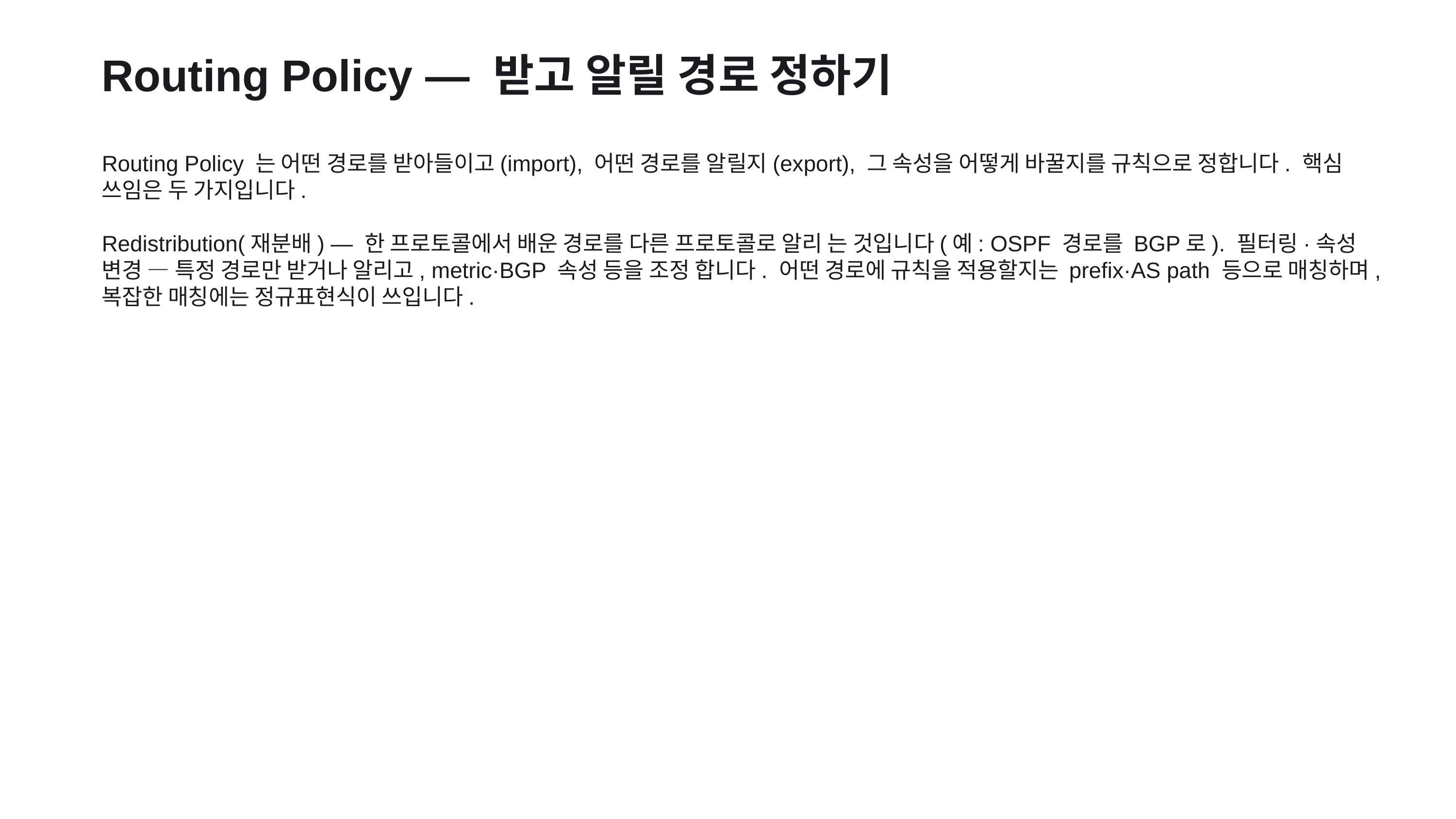

Routing Policy — 받고 알릴 경로 정하기
Routing Policy 는 어떤 경로를 받아들이고(import), 어떤 경로를 알릴지(export), 그 속성을 어떻게 바꿀지를 규칙으로 정합니다. 핵심 쓰임은 두 가지입니다.

Redistribution(재분배) — 한 프로토콜에서 배운 경로를 다른 프로토콜로 알리 는 것입니다(예: OSPF 경로를 BGP로). 필터링·속성 변경 — 특정 경로만 받거나 알리고, metric·BGP 속성 등을 조정 합니다. 어떤 경로에 규칙을 적용할지는 prefix·AS path 등으로 매칭하며, 복잡한 매칭에는 정규표현식이 쓰입니다.